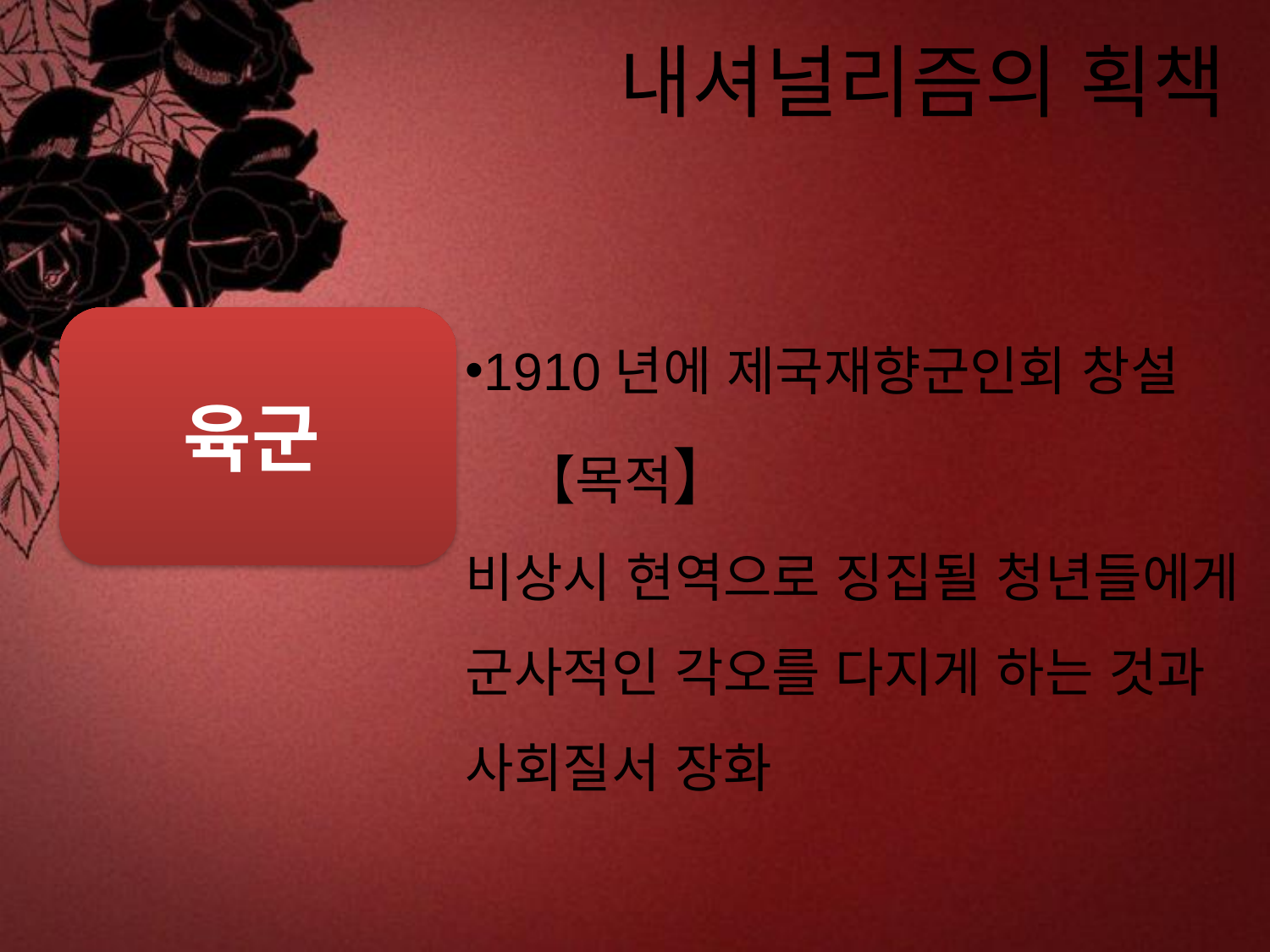

# 내셔널리즘의 획책

1910년에 제국재향군인회 창설
   【목적】
비상시 현역으로 징집될 청년들에게 군사적인 각오를 다지게 하는 것과 사회질서 장화
육군